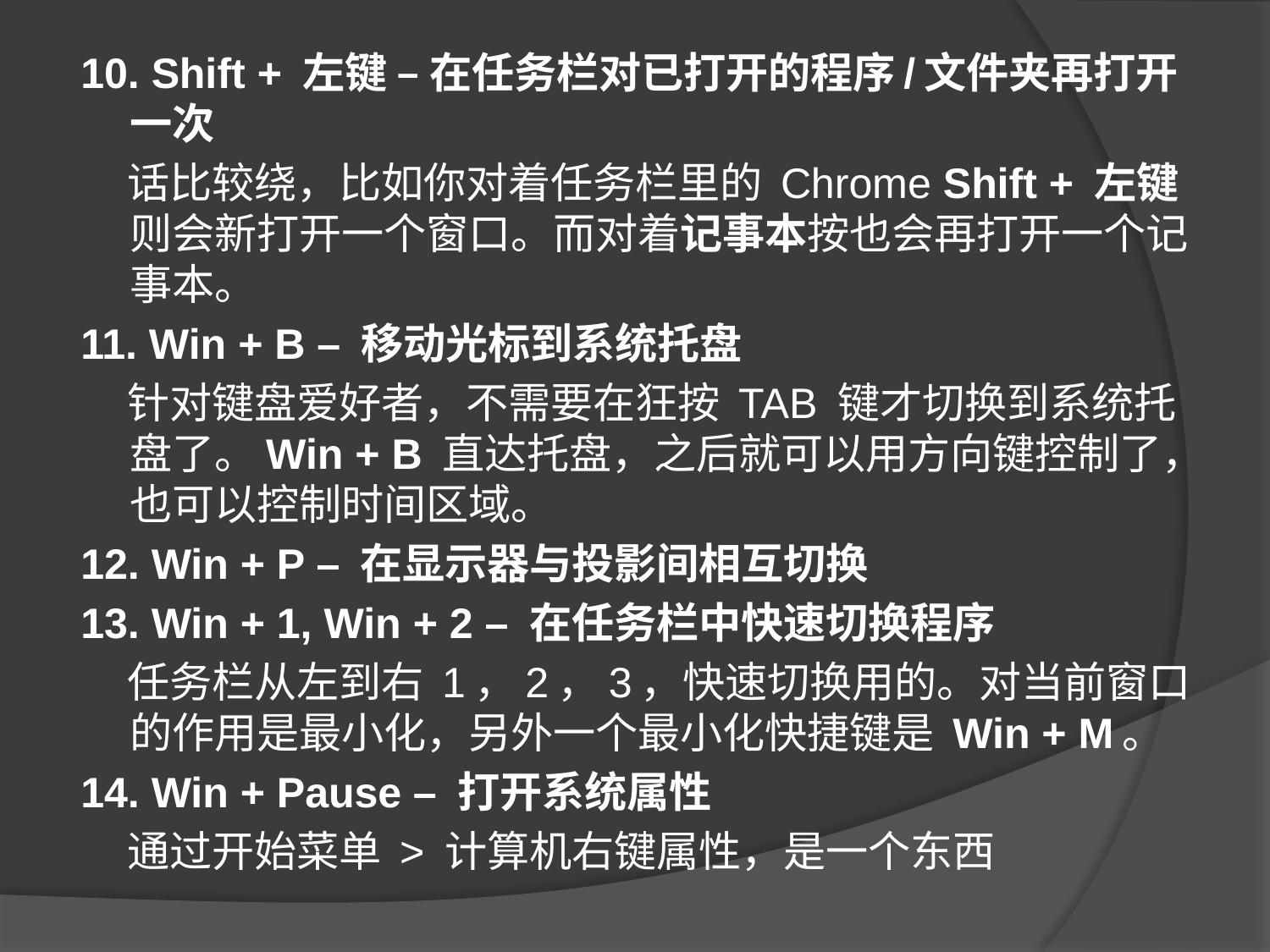

10. Shift + 左键 – 在任务栏对已打开的程序/文件夹再打开一次
    话比较绕，比如你对着任务栏里的 Chrome Shift + 左键 则会新打开一个窗口。而对着记事本按也会再打开一个记事本。
11. Win + B – 移动光标到系统托盘
    针对键盘爱好者，不需要在狂按 TAB 键才切换到系统托盘了。Win + B 直达托盘，之后就可以用方向键控制了，也可以控制时间区域。
12. Win + P – 在显示器与投影间相互切换
13. Win + 1, Win + 2 – 在任务栏中快速切换程序
    任务栏从左到右 1，2，3，快速切换用的。对当前窗口的作用是最小化，另外一个最小化快捷键是 Win + M。
14. Win + Pause – 打开系统属性
    通过开始菜单 > 计算机右键属性，是一个东西